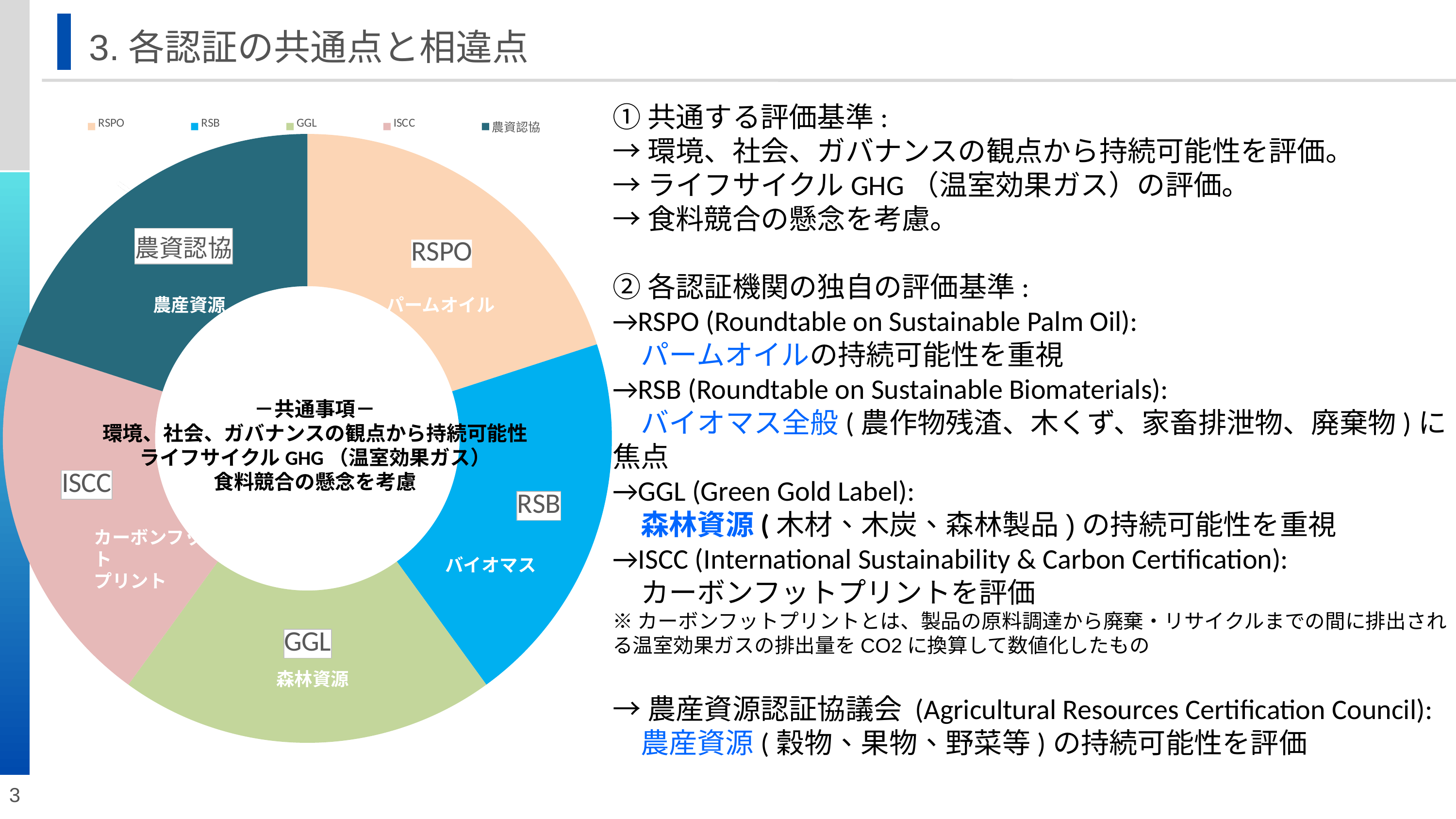

3.各認証の共通点と相違点

### Chart

| Category | 売上高 |
|---|---|
| RSPO | 20.0 |
| RSB | 20.0 |
| GGL | 20.0 |
| ISCC | 20.0 |
| 農資認協 | 20.0 |
①共通する評価基準:
→環境、社会、ガバナンスの観点から持続可能性を評価。
→ライフサイクルGHG（温室効果ガス）の評価。
→食料競合の懸念を考慮。

②各認証機関の独自の評価基準:
→RSPO (Roundtable on Sustainable Palm Oil):
　パームオイルの持続可能性を重視
→RSB (Roundtable on Sustainable Biomaterials):
　バイオマス全般(農作物残渣、木くず、家畜排泄物、廃棄物)に焦点
→GGL (Green Gold Label):
　森林資源(木材、木炭、森林製品)の持続可能性を重視
→ISCC (International Sustainability & Carbon Certification):
　カーボンフットプリントを評価
※カーボンフットプリントとは、製品の原料調達から廃棄・リサイクルまでの間に排出される温室効果ガスの排出量をCO2に換算して数値化したもの

→農産資源認証協議会 (Agricultural Resources Certification Council):
　農産資源(穀物、果物、野菜等)の持続可能性を評価

農産資源
パームオイル

－共通事項－
環境、社会、ガバナンスの観点から持続可能性
ライフサイクルGHG（温室効果ガス）
食料競合の懸念を考慮

課題1
カーボンフット
プリント
バイオマス
森林資源
3